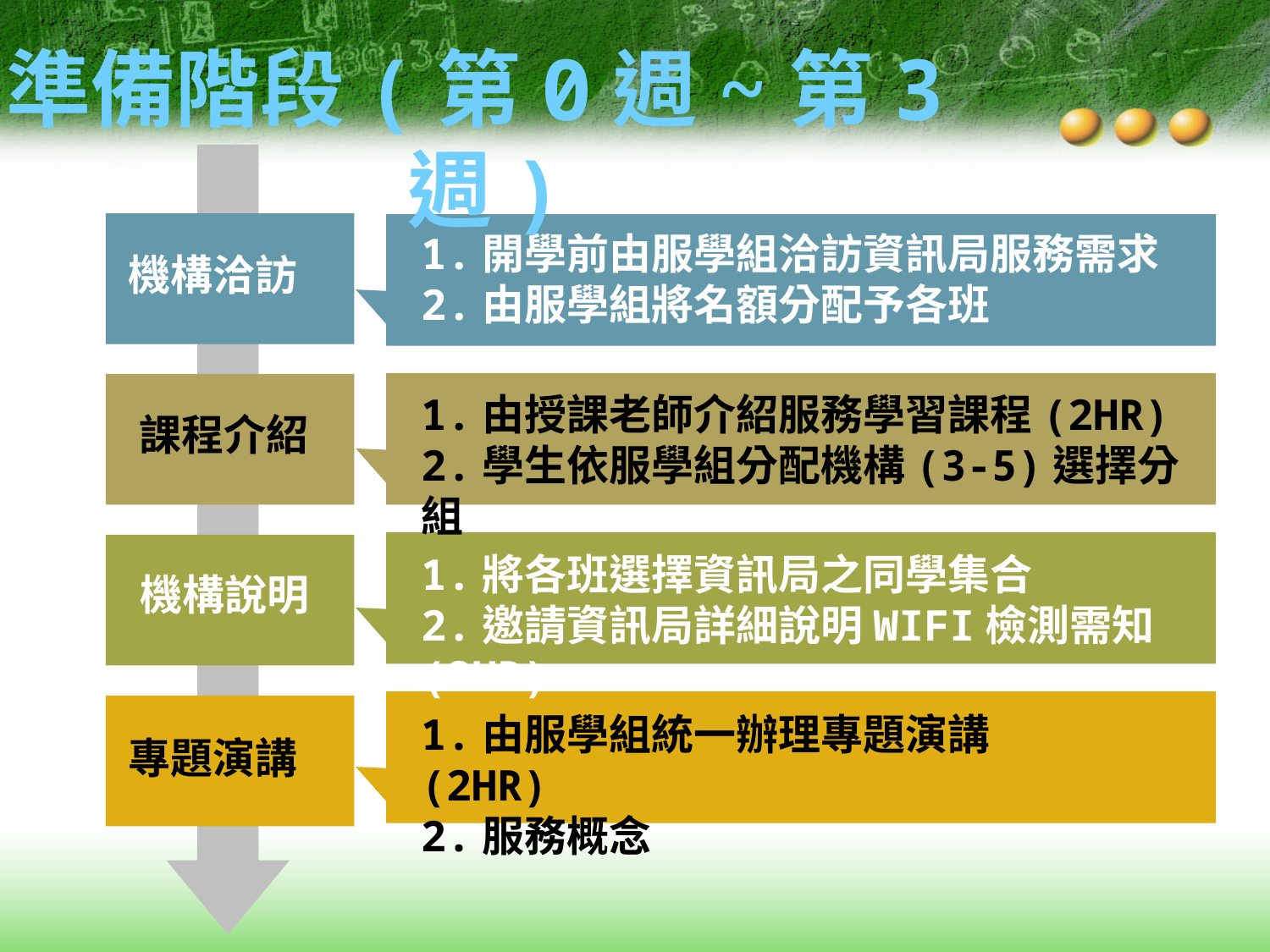

準備階段(第0週~第3週)

1.開學前由服學組洽訪資訊局服務需求
2.由服學組將名額分配予各班
機構洽訪
1.由授課老師介紹服務學習課程(2HR)
2.學生依服學組分配機構(3-5)選擇分組
課程介紹
1.將各班選擇資訊局之同學集合
2.邀請資訊局詳細說明WIFI檢測需知(2HR)
機構說明
1.由服學組統一辦理專題演講(2HR)
2.服務概念
專題演講